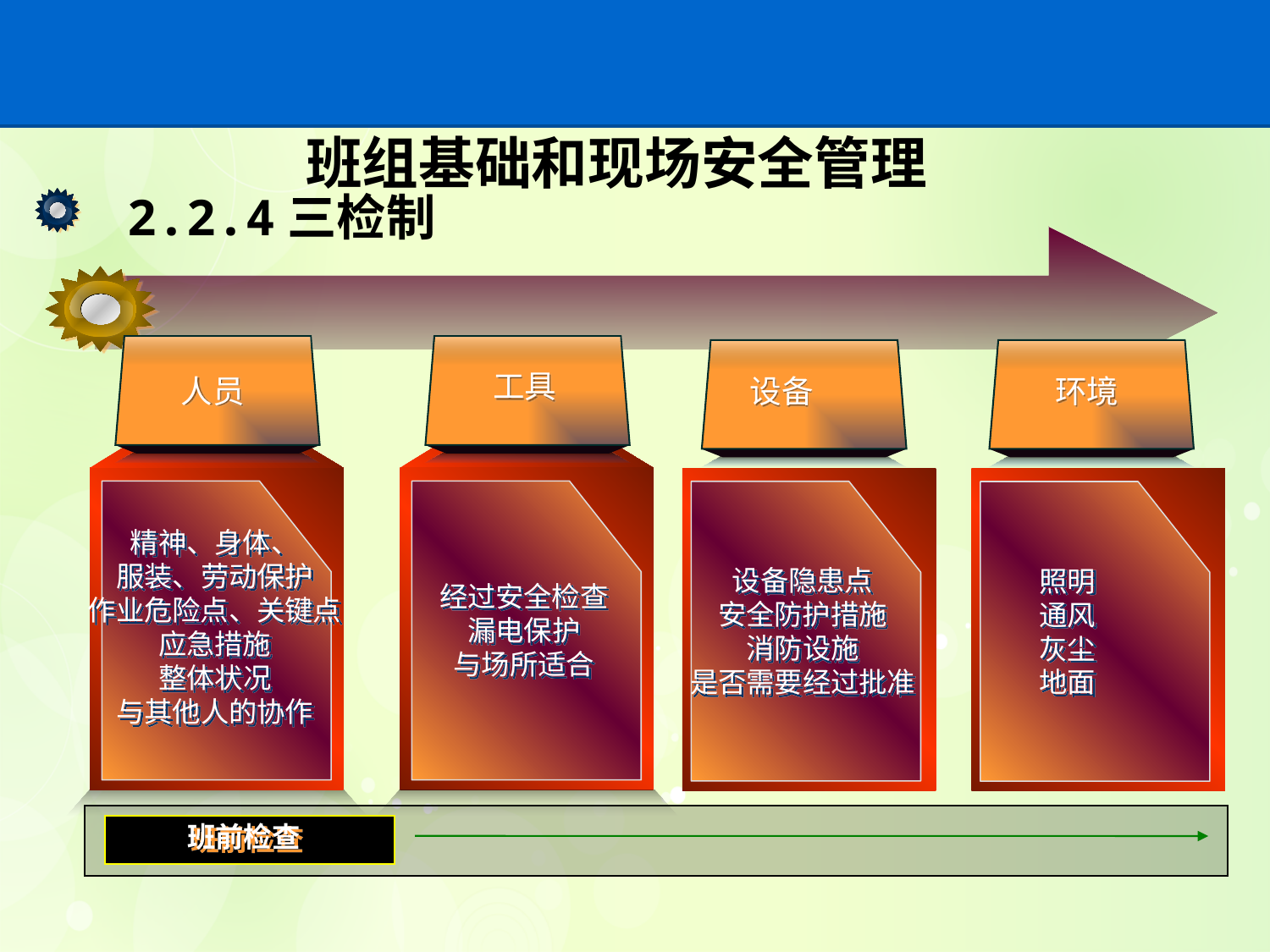

# 班组基础和现场安全管理
2.2.4三检制

人员

精神、身体、
服装、劳动保护
作业危险点、关键点
应急措施
整体状况
与其他人的协作

工具

经过安全检查
漏电保护
与场所适合

设备
环境

设备隐患点
安全防护措施
消防设施
是否需要经过批准
照明
通风
灰尘
地面

班前检查